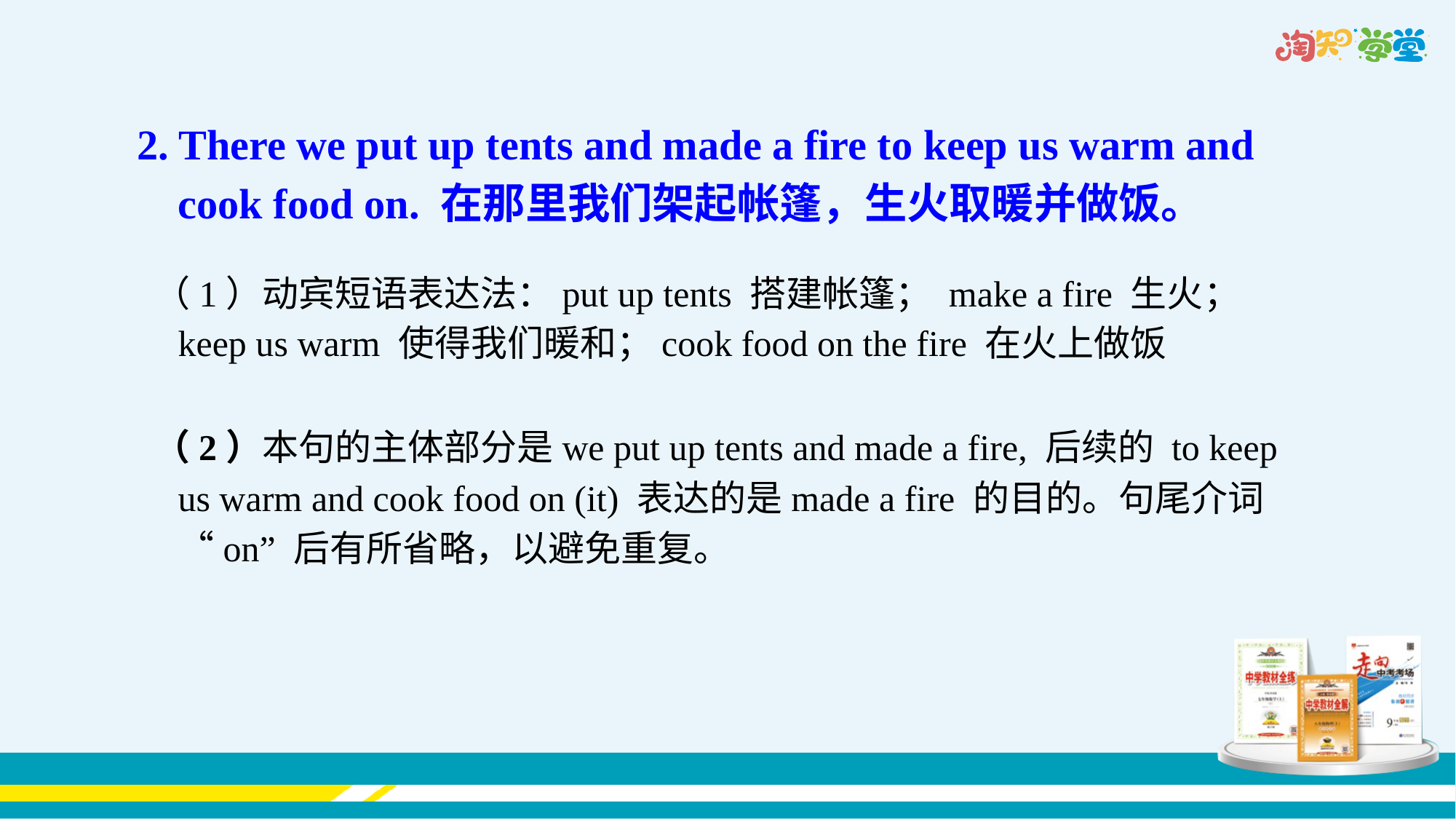

2. There we put up tents and made a fire to keep us warm and cook food on. 在那里我们架起帐篷，生火取暖并做饭。

 （1）动宾短语表达法：put up tents 搭建帐篷； make a fire 生火；keep us warm 使得我们暖和；cook food on the fire 在火上做饭

 （2）本句的主体部分是we put up tents and made a fire, 后续的 to keep us warm and cook food on (it) 表达的是made a fire 的目的。句尾介词“on” 后有所省略，以避免重复。